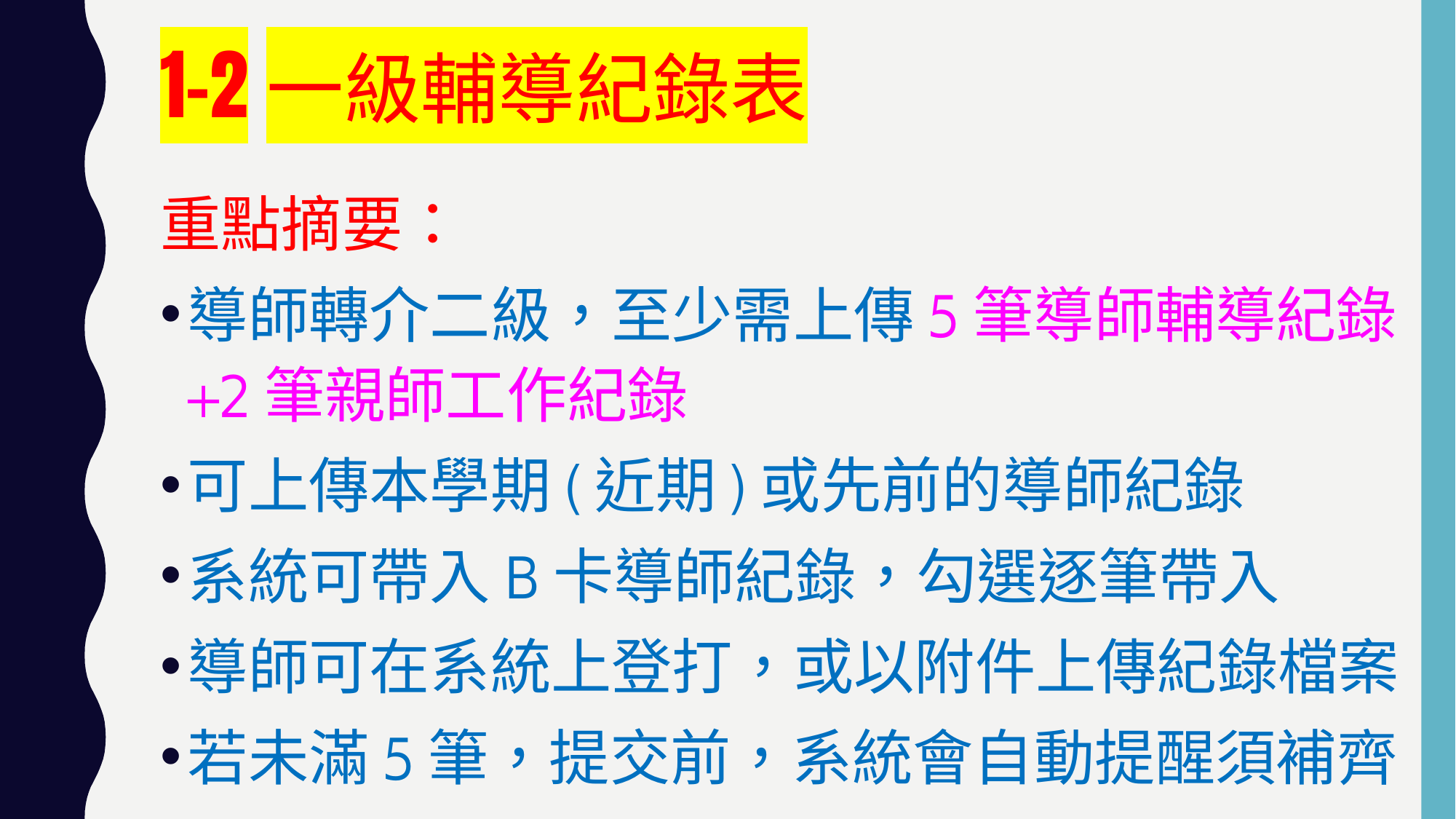

# 1-2一級輔導紀錄表
重點摘要：
導師轉介二級，至少需上傳5筆導師輔導紀錄+2筆親師工作紀錄
可上傳本學期(近期)或先前的導師紀錄
系統可帶入B卡導師紀錄，勾選逐筆帶入
導師可在系統上登打，或以附件上傳紀錄檔案
若未滿5筆，提交前，系統會自動提醒須補齊